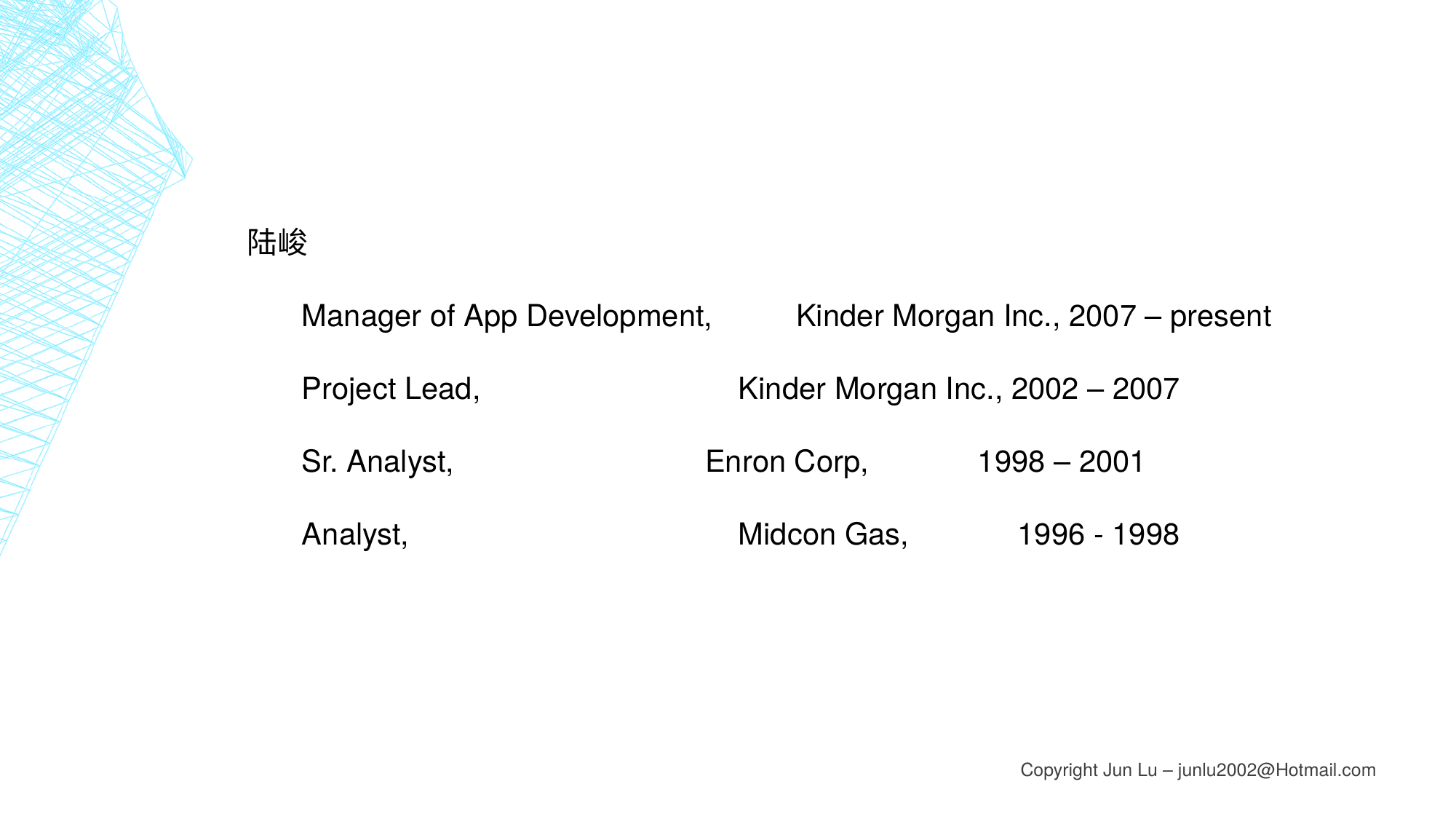

陆峻

Manager of App Development,          Kinder Morgan Inc., 2007 – present

Project Lead, 			Kinder Morgan Inc., 2002 – 2007

Sr. Analyst,                              Enron Corp,             1998 – 2001

Analyst,				Midcon Gas,             1996 - 1998
Copyright Jun Lu – junlu2002@Hotmail.com